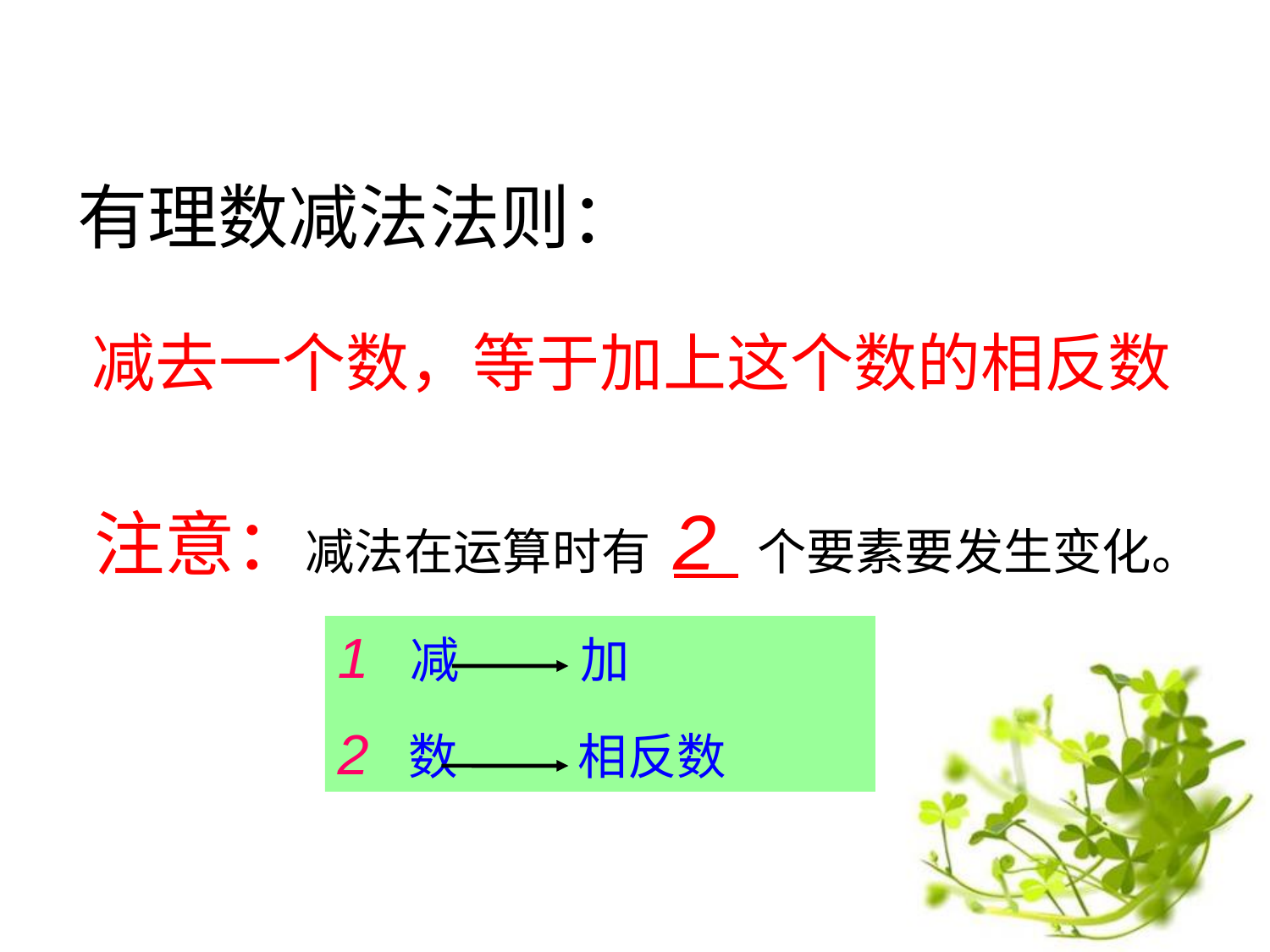

有理数减法法则：
减去一个数，等于加上这个数的相反数
注意：减法在运算时有 2 个要素要发生变化。
1  减           加
2  数           相反数